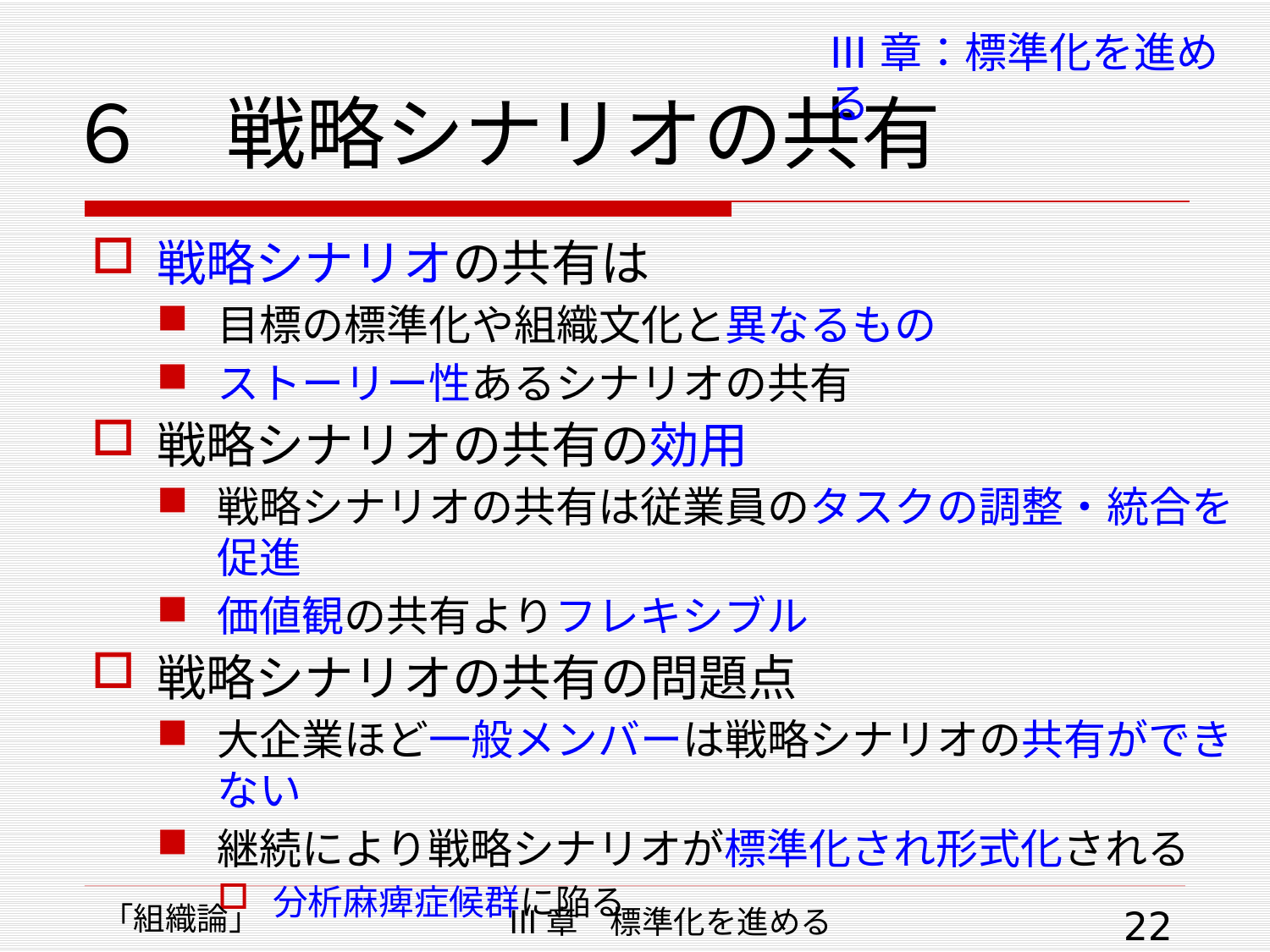

# ６　戦略シナリオの共有
Ⅲ章：標準化を進める
戦略シナリオの共有は
目標の標準化や組織文化と異なるもの
ストーリー性あるシナリオの共有
戦略シナリオの共有の効用
戦略シナリオの共有は従業員のタスクの調整・統合を促進
価値観の共有よりフレキシブル
戦略シナリオの共有の問題点
大企業ほど一般メンバーは戦略シナリオの共有ができない
継続により戦略シナリオが標準化され形式化される
分析麻痺症候群に陥る
「組織論」
Ⅲ章　標準化を進める
22